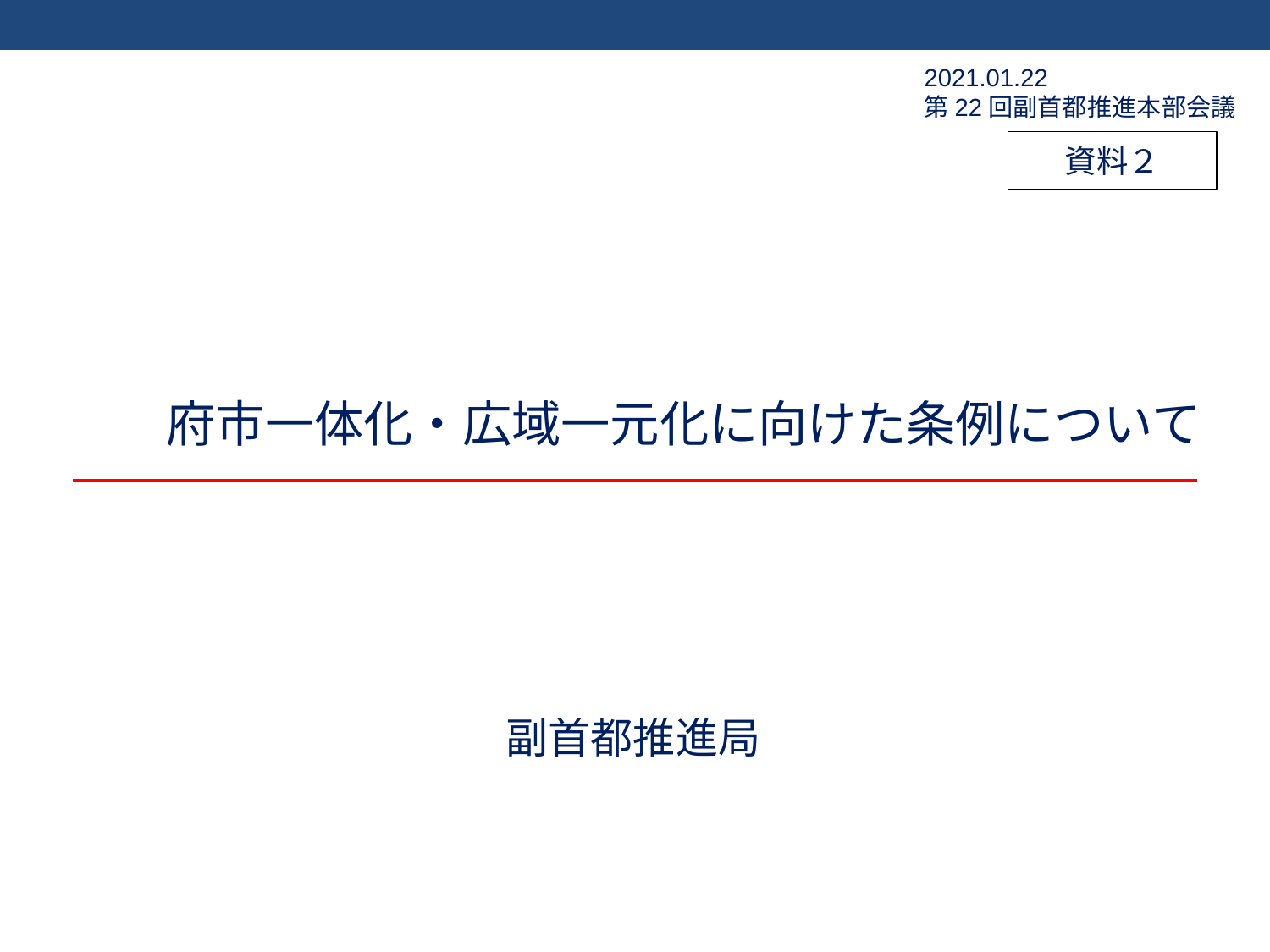

2021.01.22
第22回副首都推進本部会議
資料２
# 府市一体化・広域一元化に向けた条例について

副首都推進局